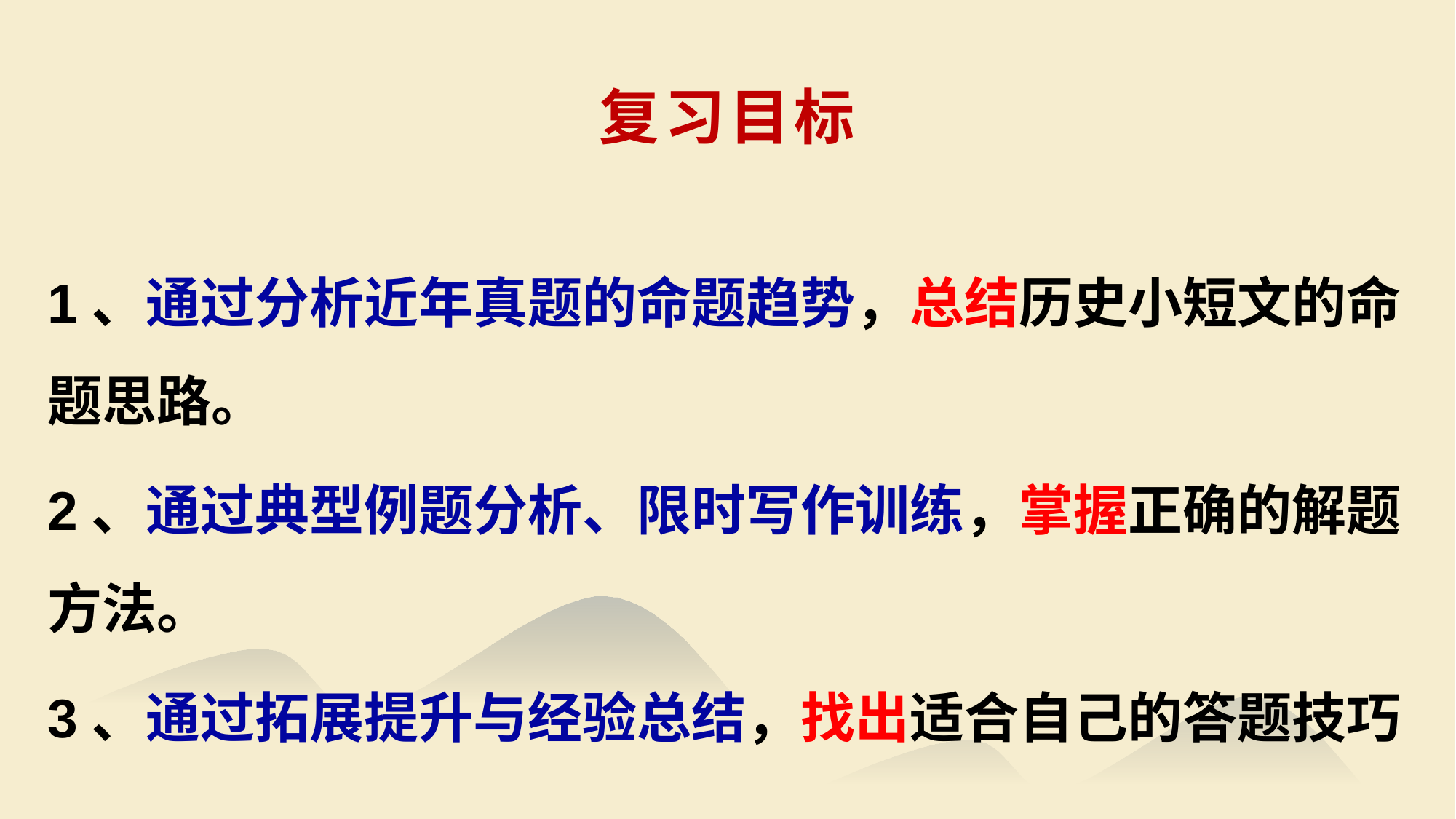

复习目标
1、通过分析近年真题的命题趋势，总结历史小短文的命题思路。
2、通过典型例题分析、限时写作训练，掌握正确的解题方法。
3、通过拓展提升与经验总结，找出适合自己的答题技巧